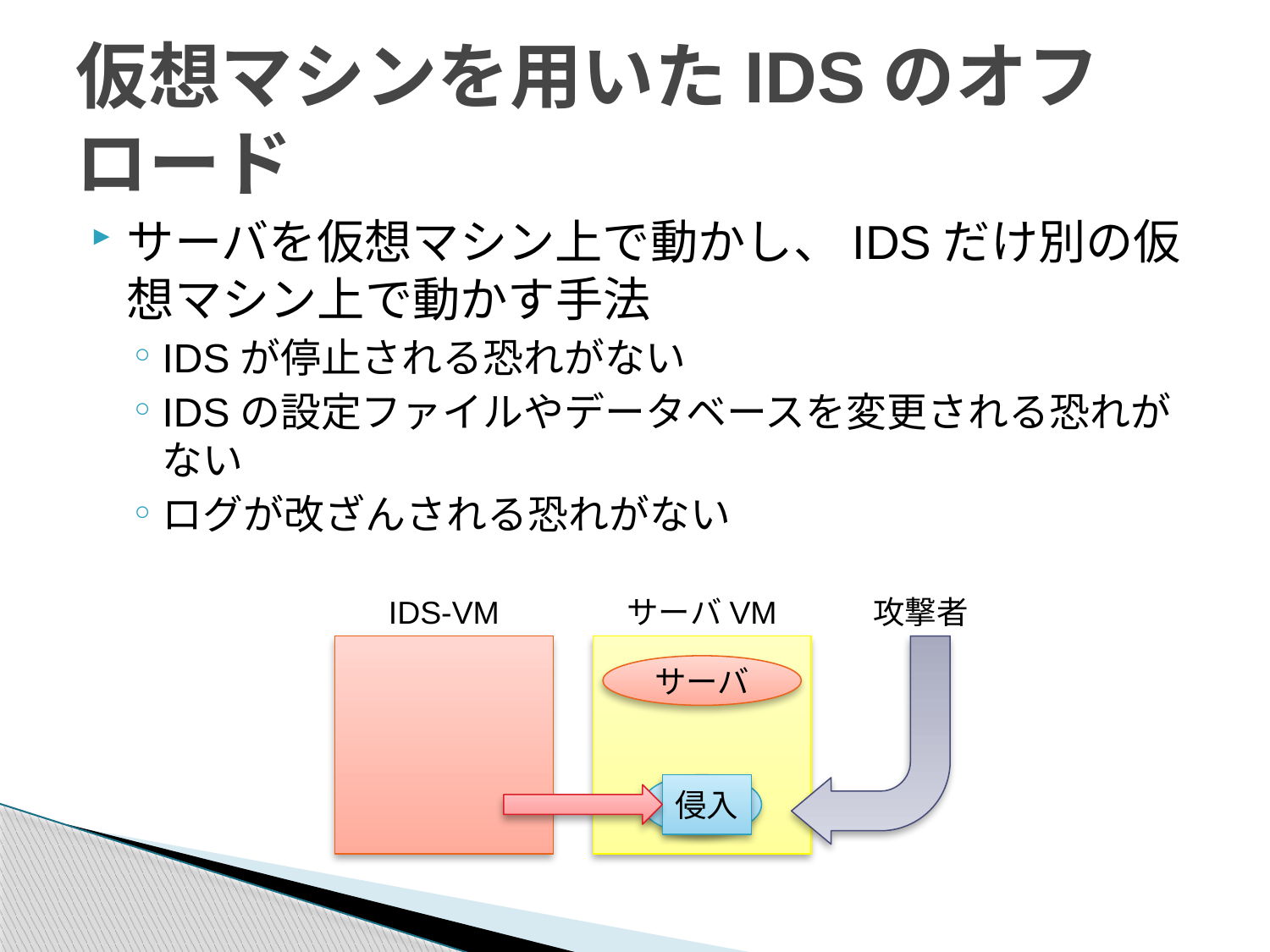

# 仮想マシンを用いたIDSのオフロード
サーバを仮想マシン上で動かし、IDSだけ別の仮想マシン上で動かす手法
IDSが停止される恐れがない
IDSの設定ファイルやデータベースを変更される恐れがない
ログが改ざんされる恐れがない

IDS-VM
サーバVM
攻撃者

サーバ
IDS
侵入